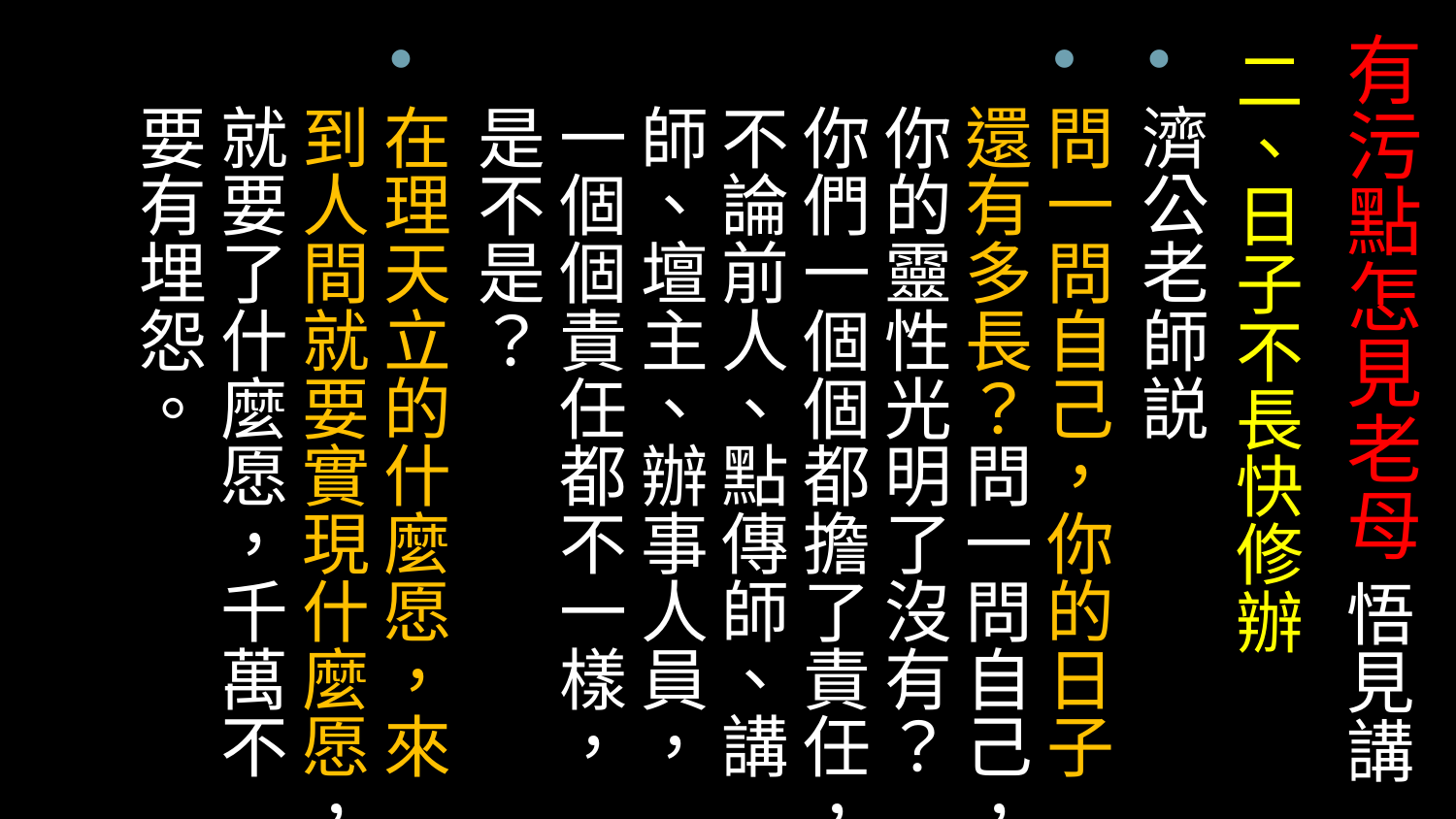

# 有污點怎見老母 悟見講
二、日子不長快修辦
濟公老師説
問一問自己，你的日子還有多長？問一問自己，你的靈性光明了沒有？你們一個個都擔了責任，不論前人、點傳師、講師、壇主、辦事人員，一個個責任都不一樣，是不是？
在理天立的什麼愿，來到人間就要實現什麼愿，就要了什麼愿，千萬不要有埋怨。